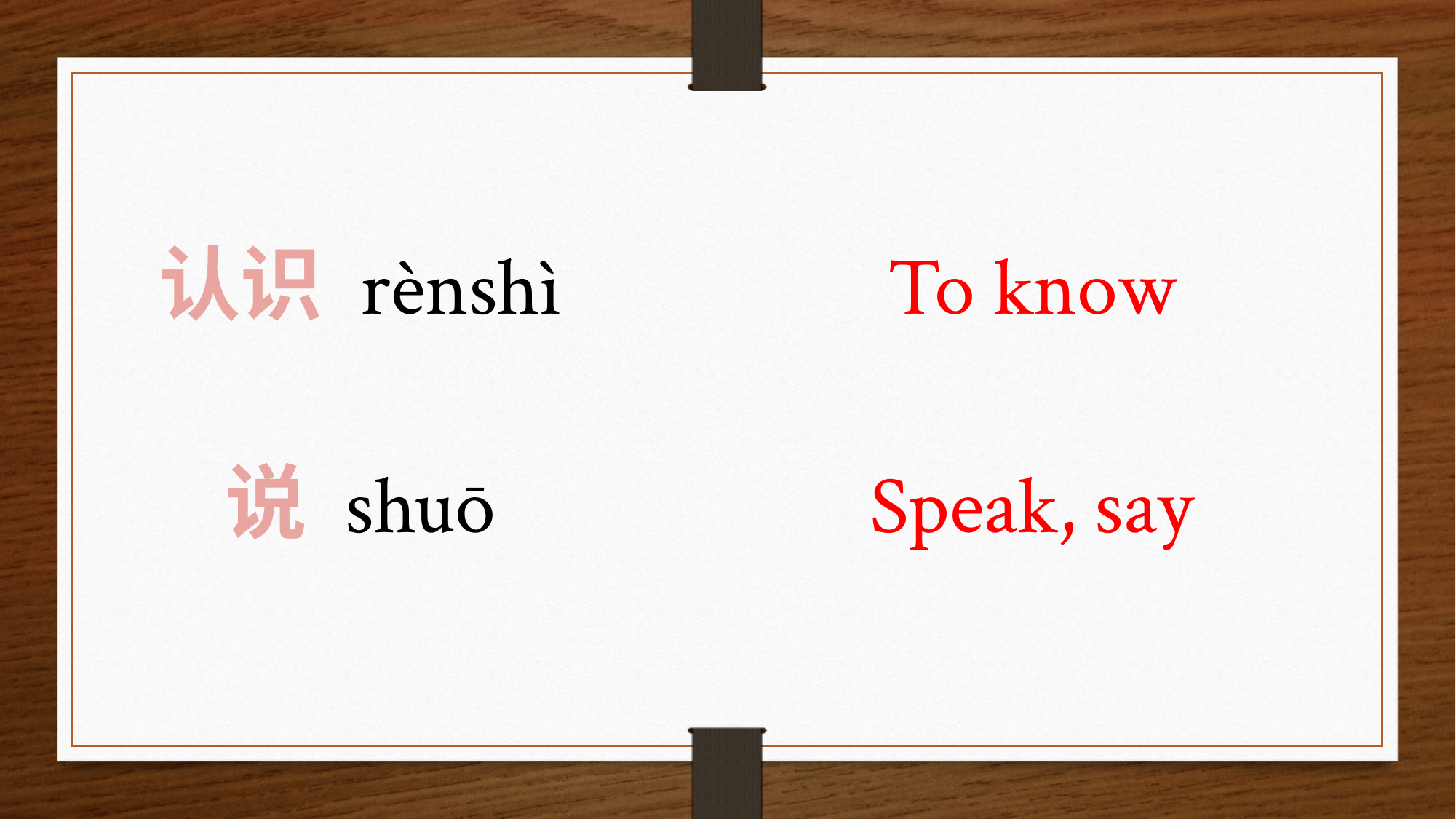

认识 rènshì
To know
说 shuō
Speak, say